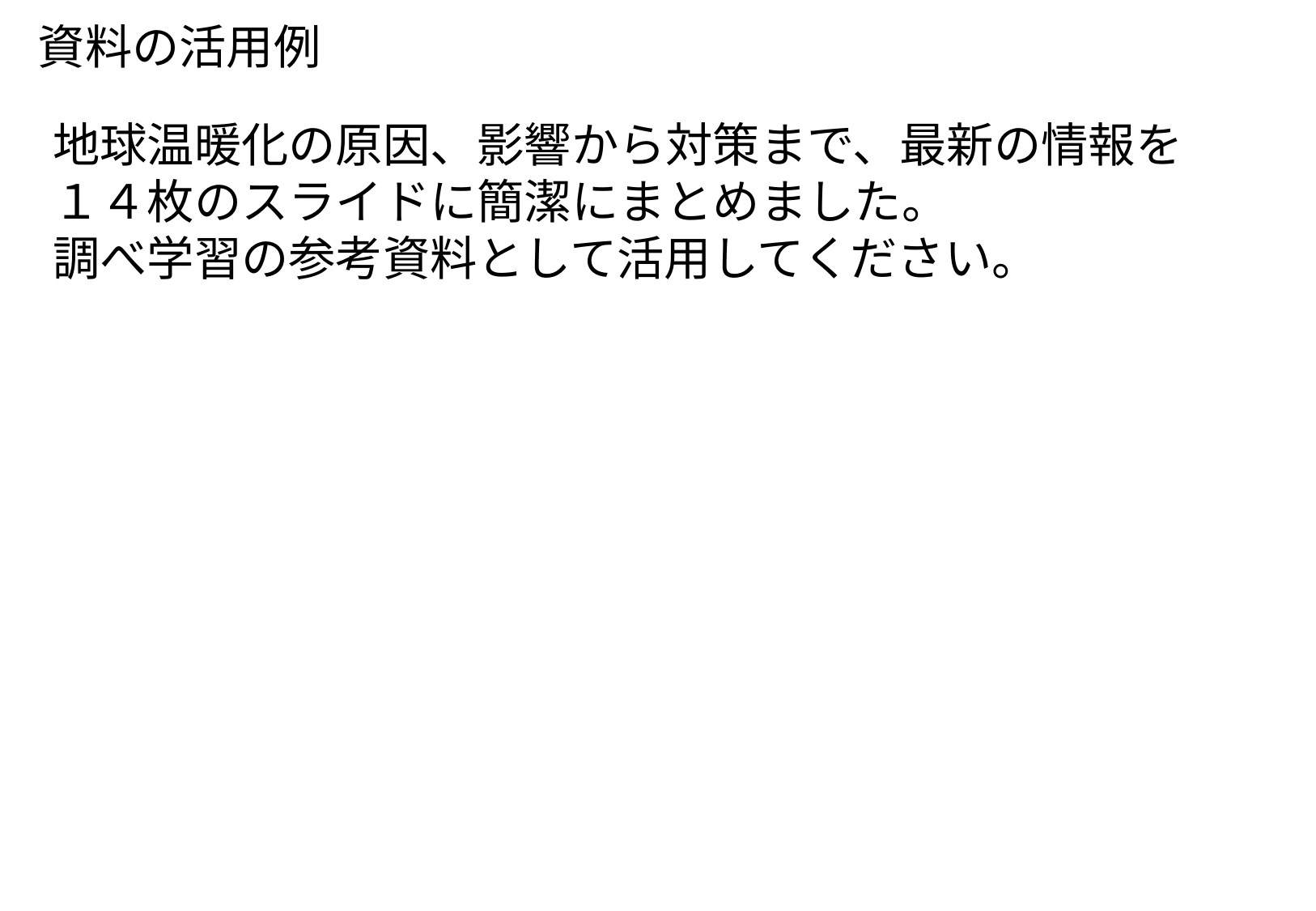

資料の活用例
地球温暖化の原因、影響から対策まで、最新の情報を１４枚のスライドに簡潔にまとめました。
調べ学習の参考資料として活用してください。